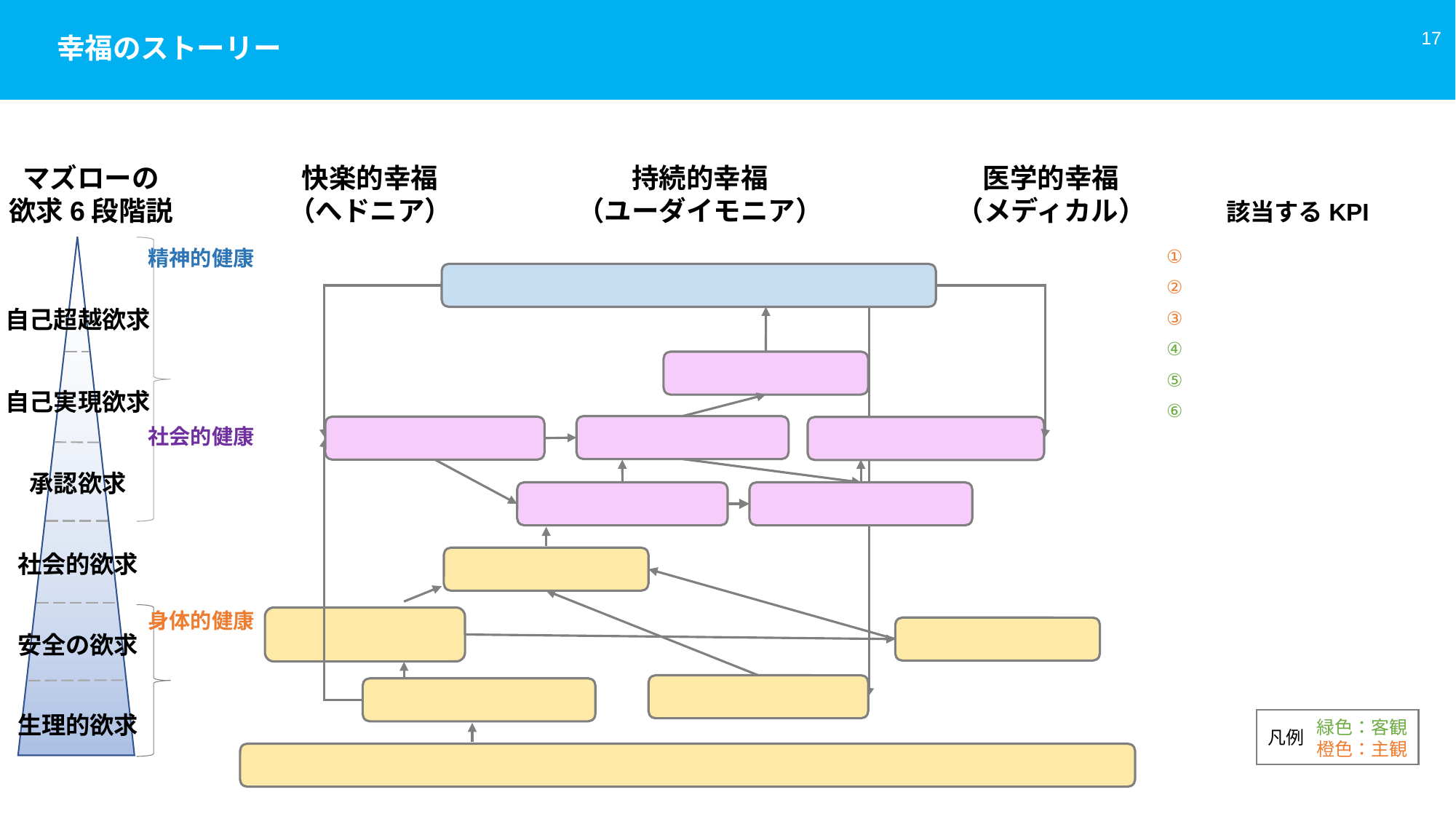

# 幸福のストーリー

マズローの
欲求6段階説
快楽的幸福
（へドニア）
持続的幸福
（ユーダイモニア）
医学的幸福
（メディカル）
該当するKPI

精神的健康
①
②
③
④
⑤
⑥

自己超越欲求

自己実現欲求

社会的健康
承認欲求

社会的欲求

身体的健康

安全の欲求

生理的欲求
凡例
緑色：客観
橙色：主観